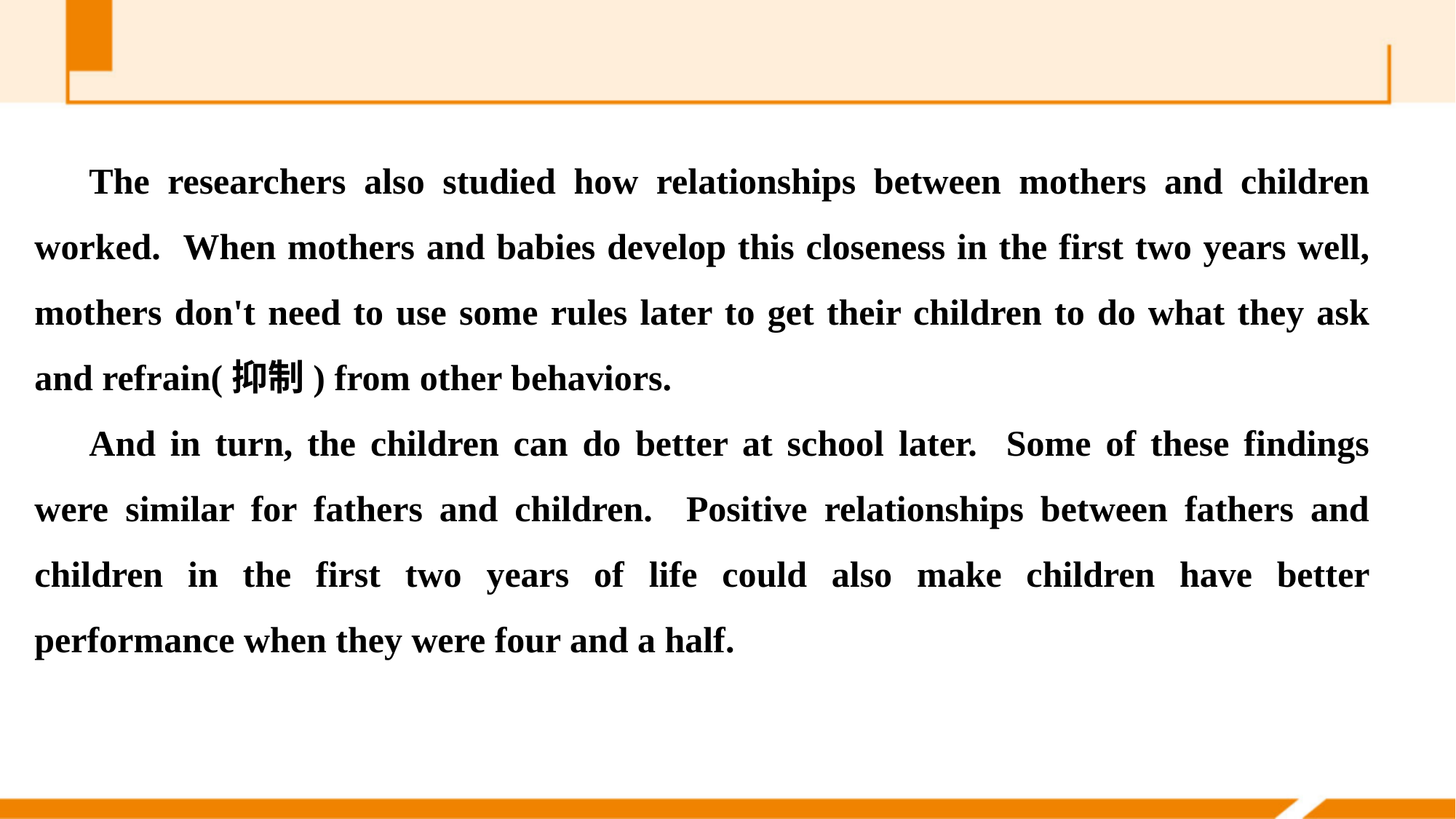

The researchers also studied how relationships between mothers and children worked.  When mothers and babies develop this closeness in the first two years well, mothers don't need to use some rules later to get their children to do what they ask and refrain(抑制) from other behaviors.
And in turn, the children can do better at school later.  Some of these findings were similar for fathers and children.  Positive relationships between fathers and children in the first two years of life could also make children have better performance when they were four and a half.